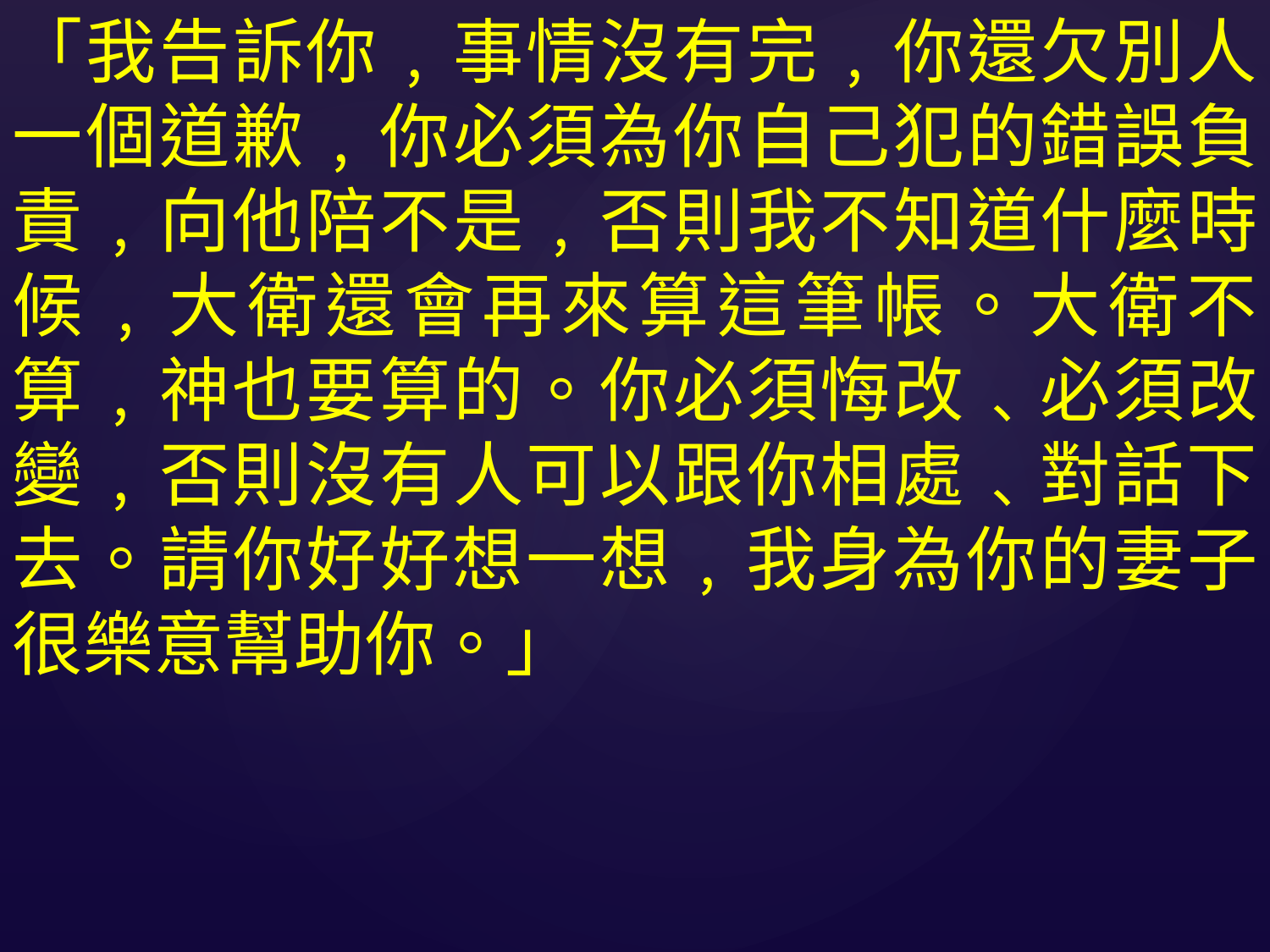

「我告訴你﹐事情沒有完﹐你還欠別人一個道歉﹐你必須為你自己犯的錯誤負責﹐向他陪不是﹐否則我不知道什麼時候﹐大衛還會再來算這筆帳。大衛不算﹐神也要算的。你必須悔改﹑必須改變﹐否則沒有人可以跟你相處﹑對話下去。請你好好想一想﹐我身為你的妻子很樂意幫助你。」